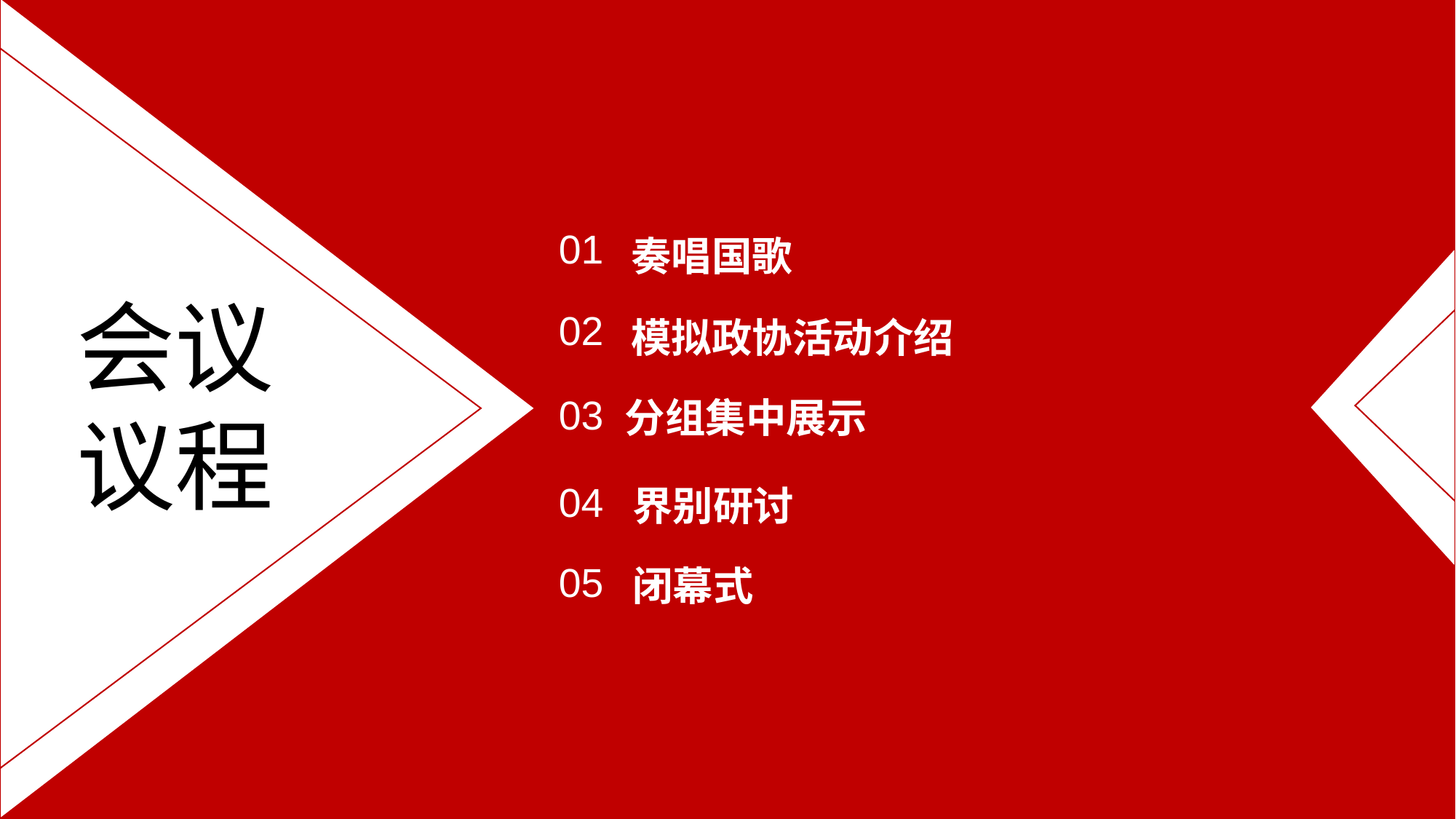

01
奏唱国歌
会议议程
02
模拟政协活动介绍

03

分组集中展示
界别研讨
04

闭幕式
05